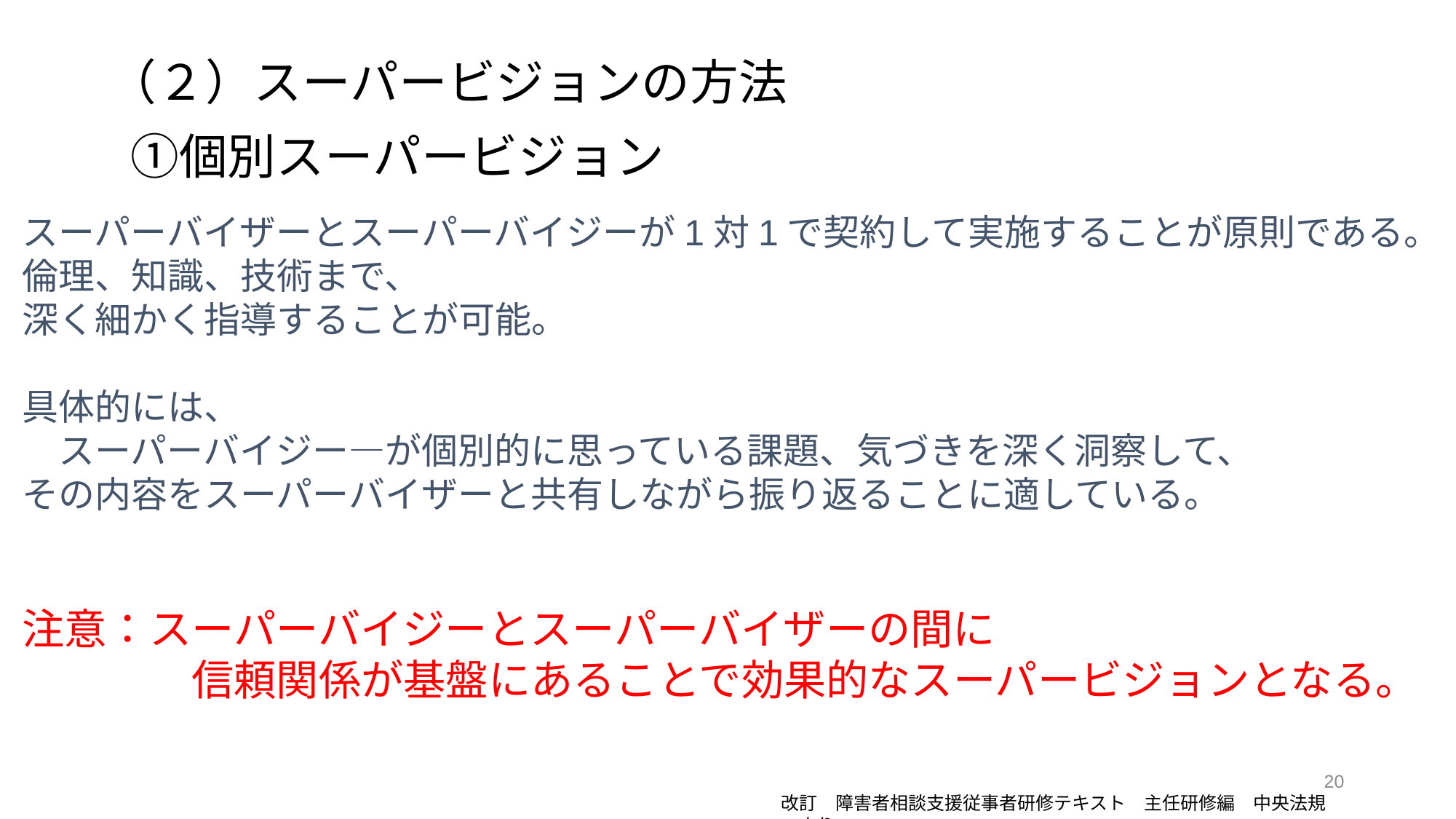

（２）スーパービジョンの方法
　①個別スーパービジョン
スーパーバイザーとスーパーバイジーが1対1で契約して実施することが原則である。
倫理、知識、技術まで、
深く細かく指導することが可能。

具体的には、
　スーパーバイジー―が個別的に思っている課題、気づきを深く洞察して、
その内容をスーパーバイザーと共有しながら振り返ることに適している。

注意：スーパーバイジーとスーパーバイザーの間に
　　　　信頼関係が基盤にあることで効果的なスーパービジョンとなる。
20
改訂　障害者相談支援従事者研修テキスト　主任研修編　中央法規　より